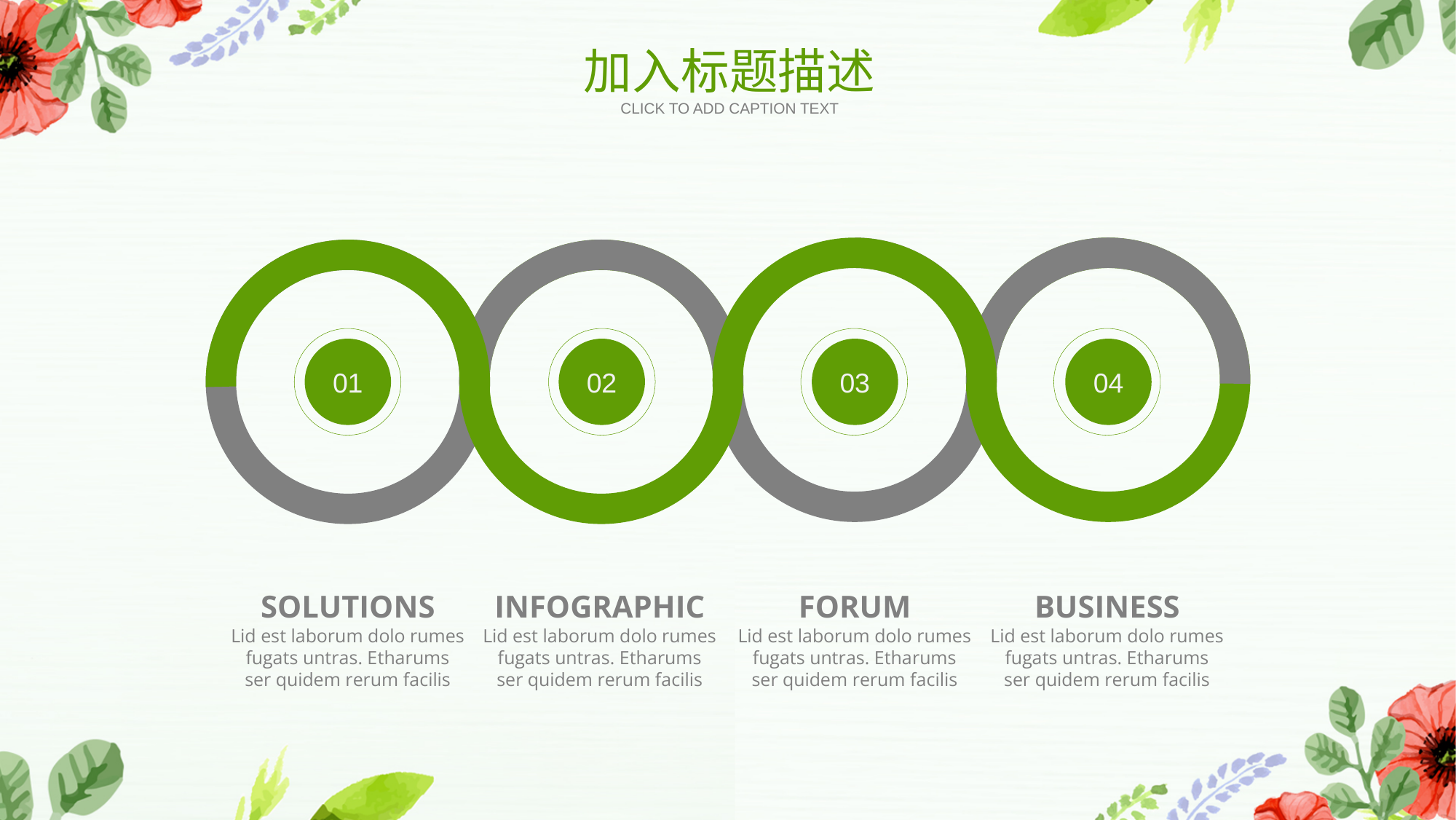

加入标题描述
CLICK TO ADD CAPTION TEXT

01
02
03
04
SOLUTIONS
Lid est laborum dolo rumes fugats untras. Etharums ser quidem rerum facilis
INFOGRAPHIC
Lid est laborum dolo rumes fugats untras. Etharums ser quidem rerum facilis
FORUM
Lid est laborum dolo rumes fugats untras. Etharums ser quidem rerum facilis
BUSINESS
Lid est laborum dolo rumes fugats untras. Etharums ser quidem rerum facilis